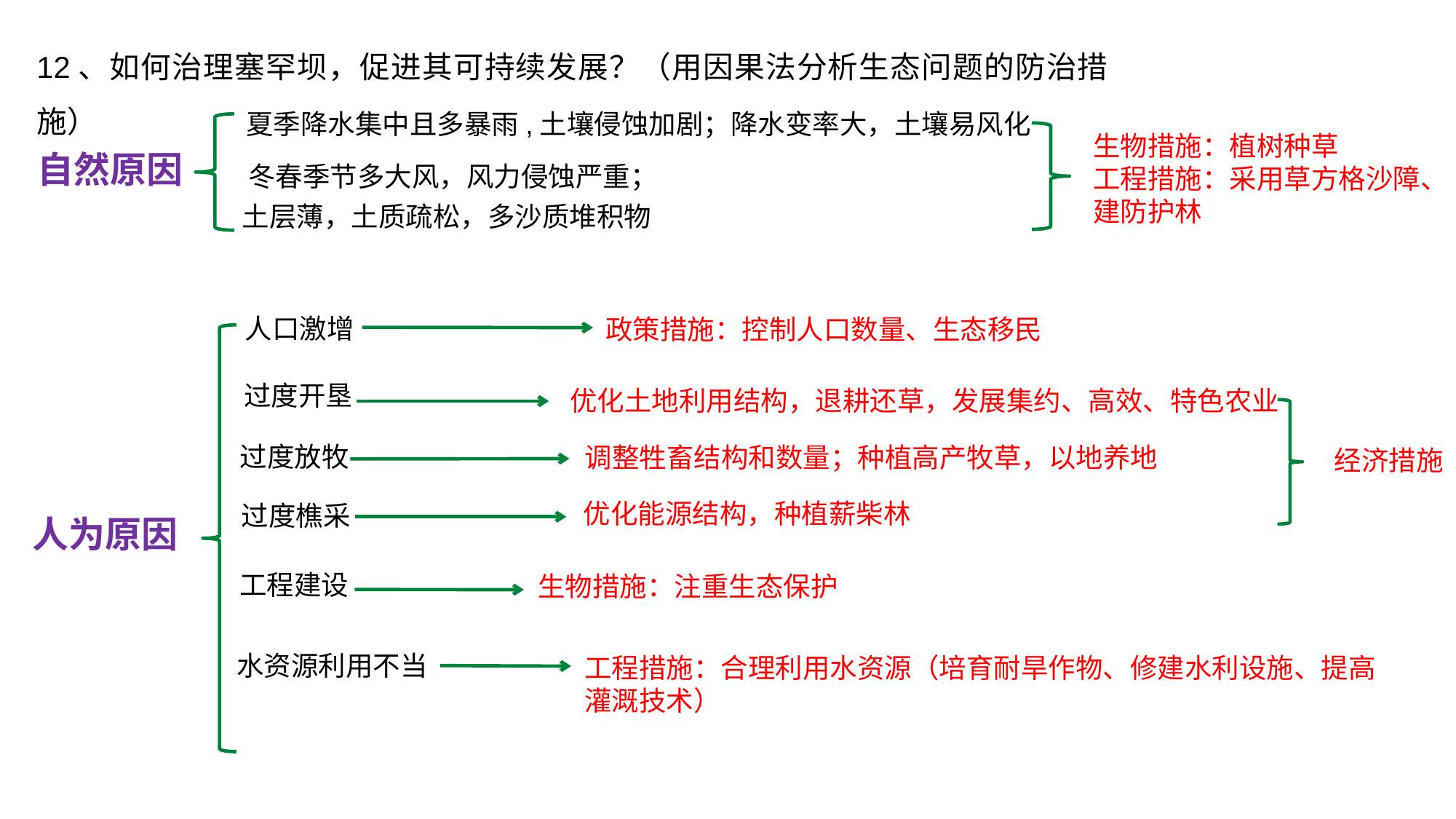

12、如何治理塞罕坝，促进其可持续发展？（用因果法分析生态问题的防治措施）
夏季降水集中且多暴雨,土壤侵蚀加剧；降水变率大，土壤易风化

生物措施：植树种草
工程措施：采用草方格沙障、建防护林
自然原因
冬春季节多大风，风力侵蚀严重；
土层薄，土质疏松，多沙质堆积物
人口激增
政策措施：控制人口数量、生态移民

过度开垦
优化土地利用结构，退耕还草，发展集约、高效、特色农业

过度放牧
调整牲畜结构和数量；种植高产牧草，以地养地
经济措施
优化能源结构，种植薪柴林
过度樵采
人为原因
工程建设
生物措施：注重生态保护
水资源利用不当
工程措施：合理利用水资源（培育耐旱作物、修建水利设施、提高灌溉技术）